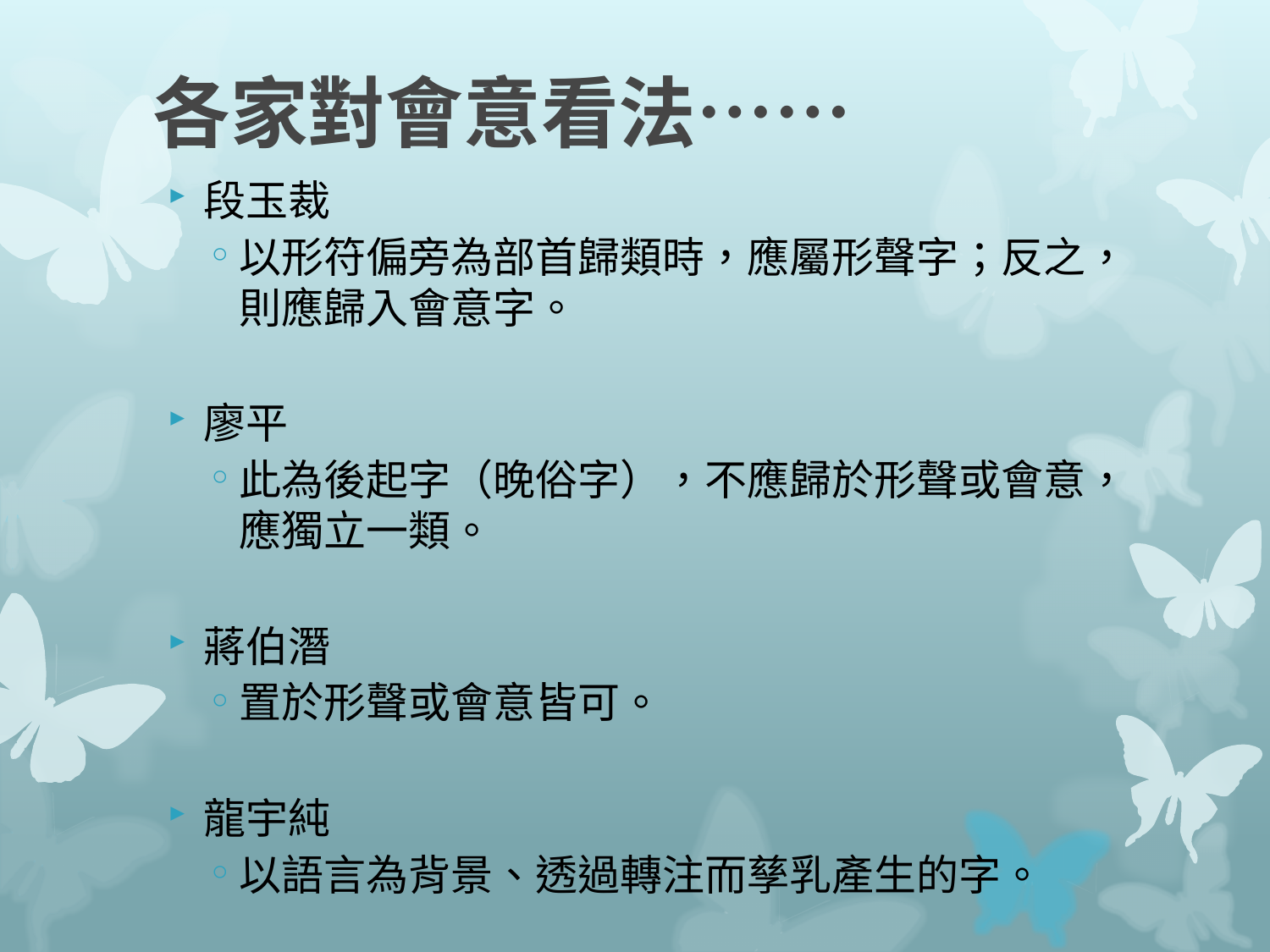

# 各家對會意看法……
段玉裁
以形符偏旁為部首歸類時，應屬形聲字；反之，則應歸入會意字。

廖平
此為後起字（晚俗字），不應歸於形聲或會意，應獨立一類。

蔣伯潛
置於形聲或會意皆可。

龍宇純
以語言為背景、透過轉注而孳乳產生的字。